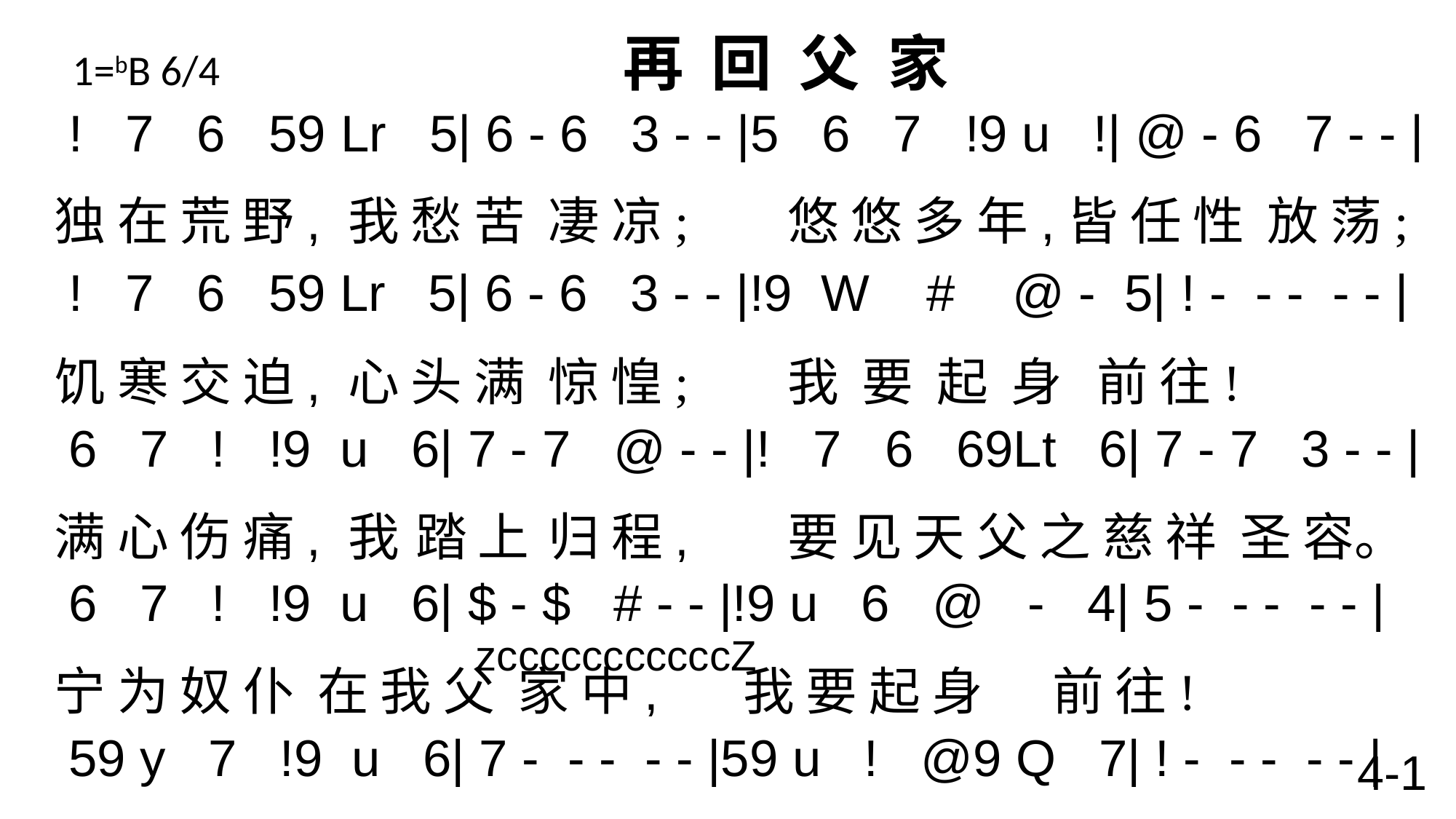

# 1=bB 6/4                                    再  回  父  家
 !   7   6   59 Lr   5| 6 - 6   3 - - |5   6   7   !9 u   !| @ - 6   7 - - |
独 在 荒 野, 我 愁 苦  凄 凉;      悠 悠 多 年,皆 任 性  放 荡;
 !   7   6   59 Lr   5| 6 - 6   3 - - |!9  W    #    @ -  5| ! -  - -  - - |
饥 寒 交 迫, 心 头 满  惊 惶;      我  要  起  身   前 往!
 6   7   !   !9  u   6| 7 - 7   @ - - |!   7   6   69Lt   6| 7 - 7   3 - - |
满 心 伤 痛, 我  踏 上  归 程,      要 见 天 父 之 慈 祥  圣 容。
 6   7   !   !9  u   6| $ - $   # - - |!9 u   6   @   -   4| 5 -  - -  - - |
宁 为 奴 仆  在 我 父  家 中,     我 要 起 身      前 往!
 59 y   7   !9  u   6| 7 -  - -  - - |59 u   !   @9 Q   7| ! -  - -  - - |
我 今 要 归  回 父 家!                 我 今 要 归 回 父 家!
 !9  Q    !   #  -   7| $ - -   6 - - |59 y   !   79 y   7| ! -  - -  - - \
我  要  起 身     前 往!                 我 今 要 归 回 父 家。
 zcccccccccccZ
4-1